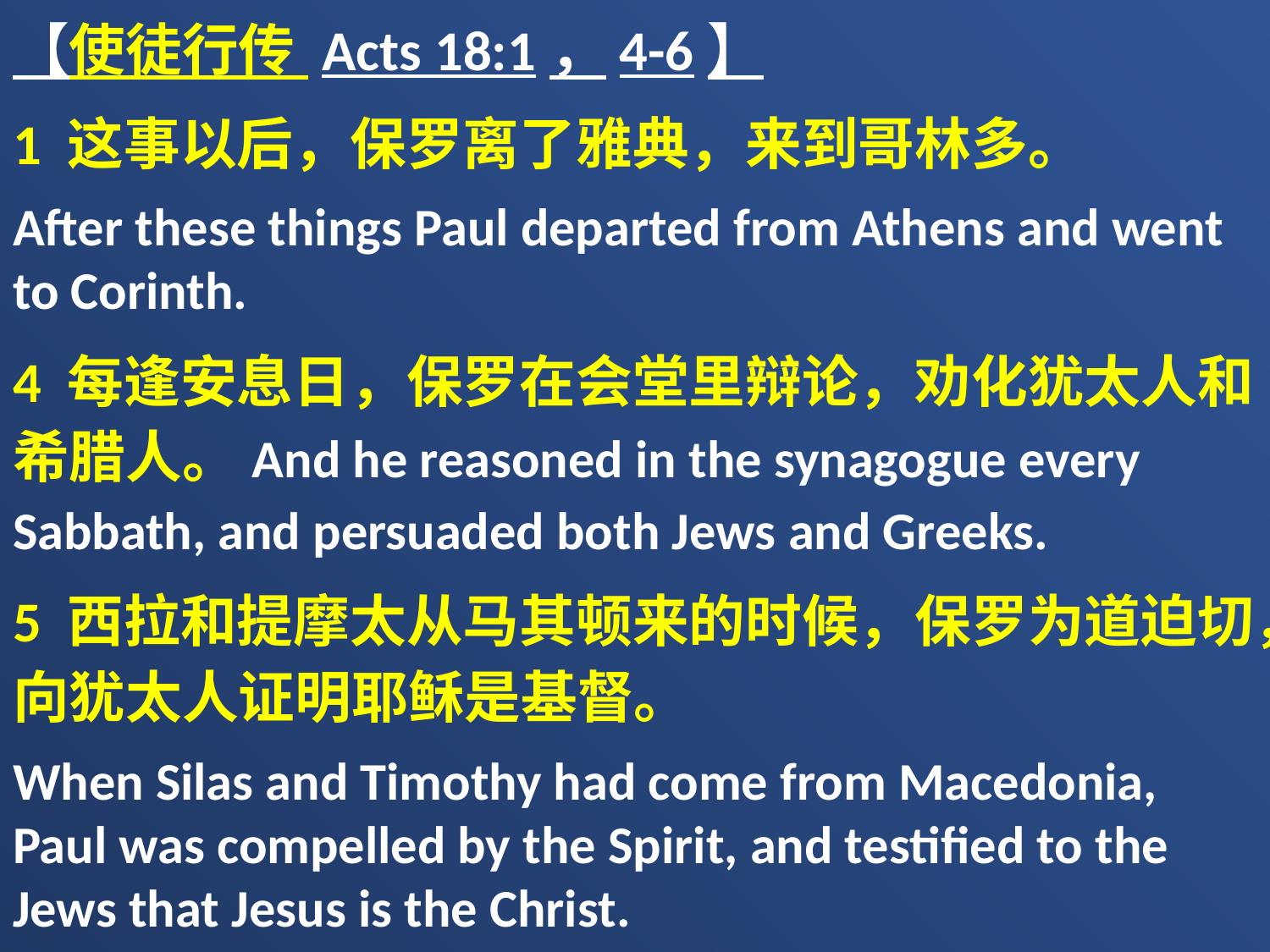

【使徒行传 Acts 18:1，4-6】
1 这事以后，保罗离了雅典，来到哥林多。
After these things Paul departed from Athens and went to Corinth.
4 每逢安息日，保罗在会堂里辩论，劝化犹太人和希腊人。And he reasoned in the synagogue every Sabbath, and persuaded both Jews and Greeks.
5 西拉和提摩太从马其顿来的时候，保罗为道迫切，向犹太人证明耶稣是基督。
When Silas and Timothy had come from Macedonia, Paul was compelled by the Spirit, and testified to the Jews that Jesus is the Christ.